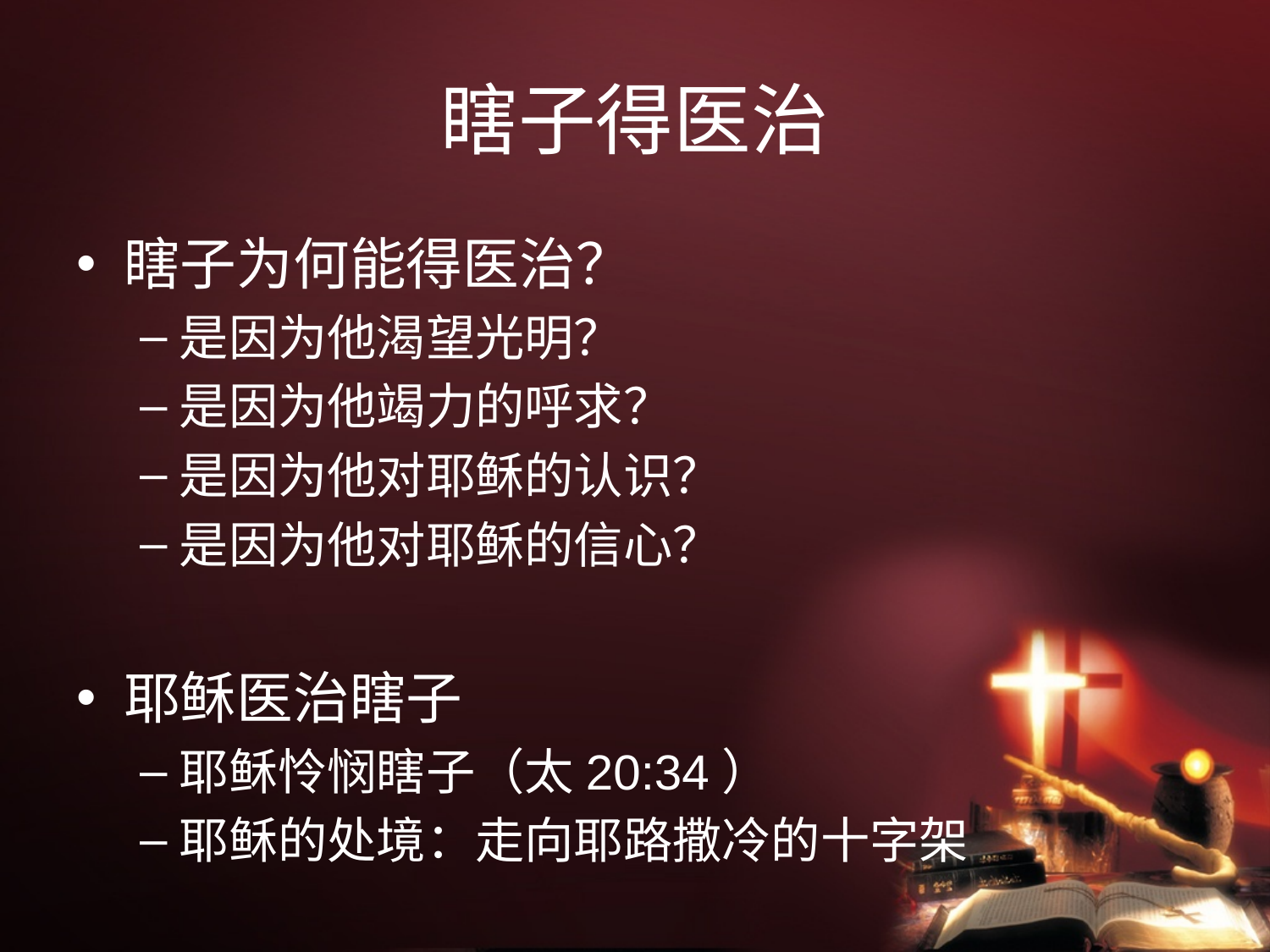

# 瞎子得医治
瞎子为何能得医治？
是因为他渴望光明？
是因为他竭力的呼求？
是因为他对耶稣的认识？
是因为他对耶稣的信心？

耶稣医治瞎子
耶稣怜悯瞎子（太20:34）
耶稣的处境：走向耶路撒冷的十字架